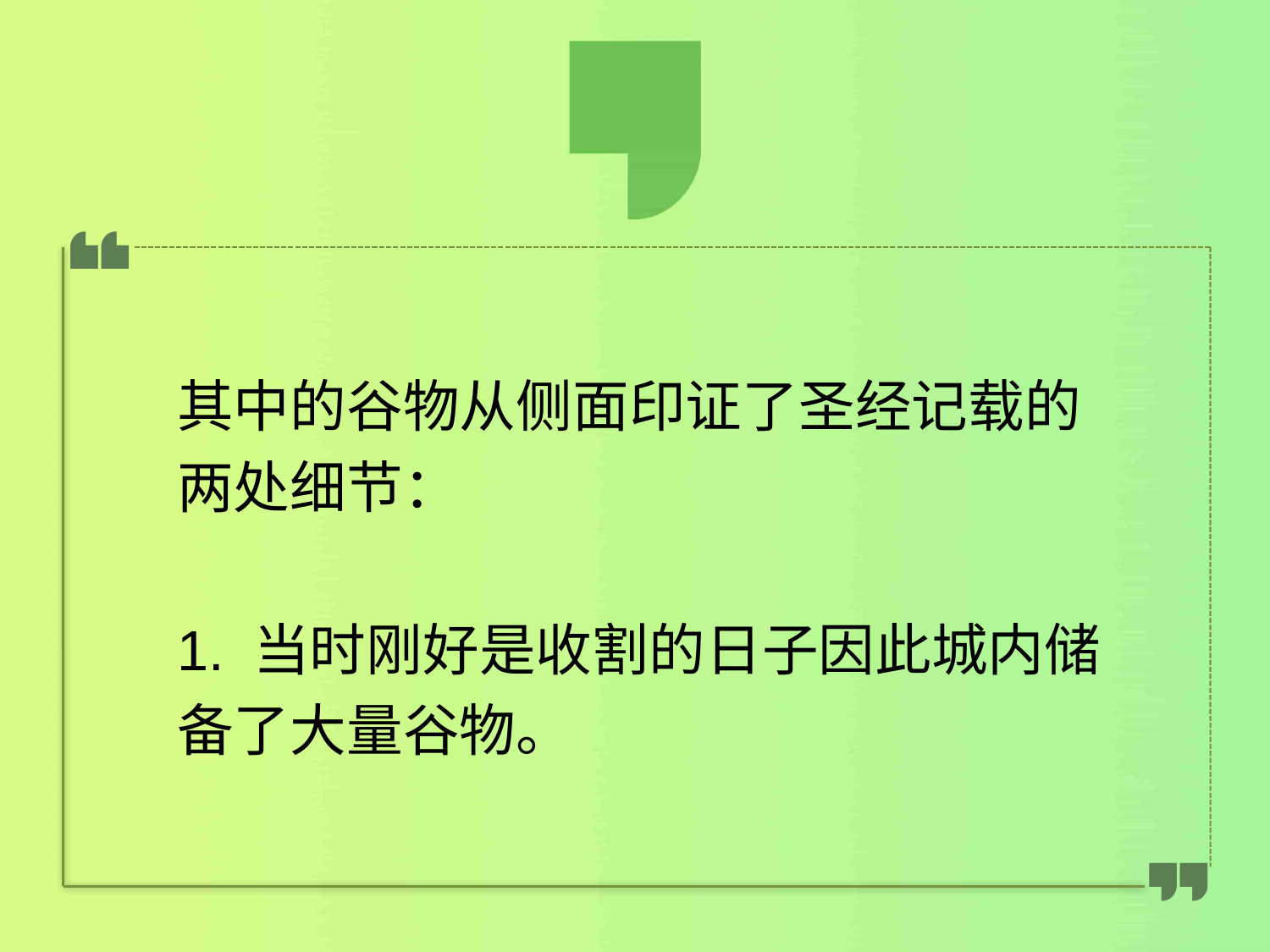

其中的谷物从侧面印证了圣经记载的两处细节：

1. 当时刚好是收割的日子因此城内储备了大量谷物。